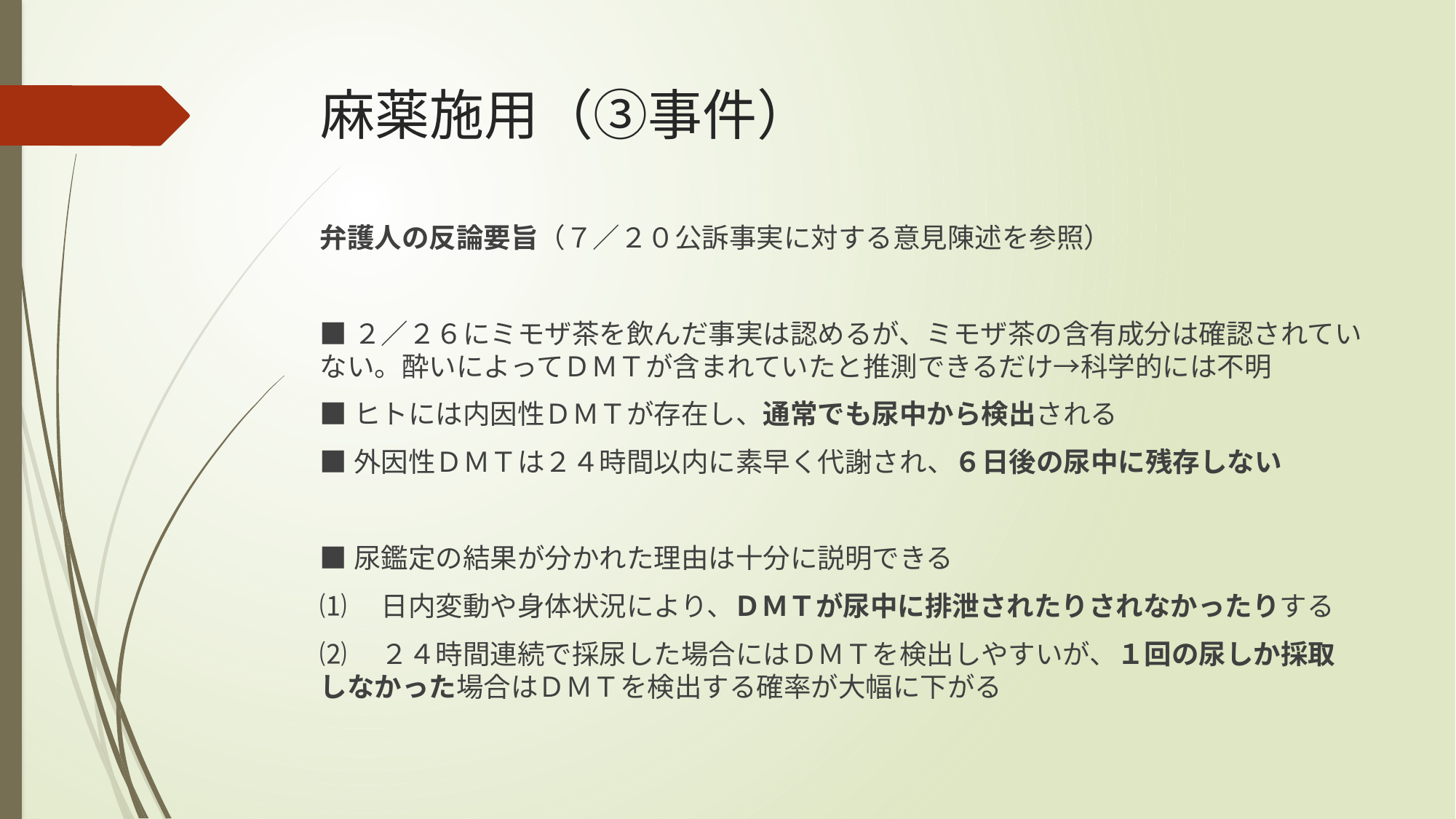

# 麻薬施用（③事件）
弁護人の反論要旨（７／２０公訴事実に対する意見陳述を参照）

■２／２６にミモザ茶を飲んだ事実は認めるが、ミモザ茶の含有成分は確認されていない。酔いによってＤＭＴが含まれていたと推測できるだけ→科学的には不明
■ヒトには内因性ＤＭＴが存在し、通常でも尿中から検出される
■外因性ＤＭＴは２４時間以内に素早く代謝され、６日後の尿中に残存しない

■尿鑑定の結果が分かれた理由は十分に説明できる
⑴　日内変動や身体状況により、ＤＭＴが尿中に排泄されたりされなかったりする
⑵　２４時間連続で採尿した場合にはＤＭＴを検出しやすいが、１回の尿しか採取しなかった場合はＤＭＴを検出する確率が大幅に下がる